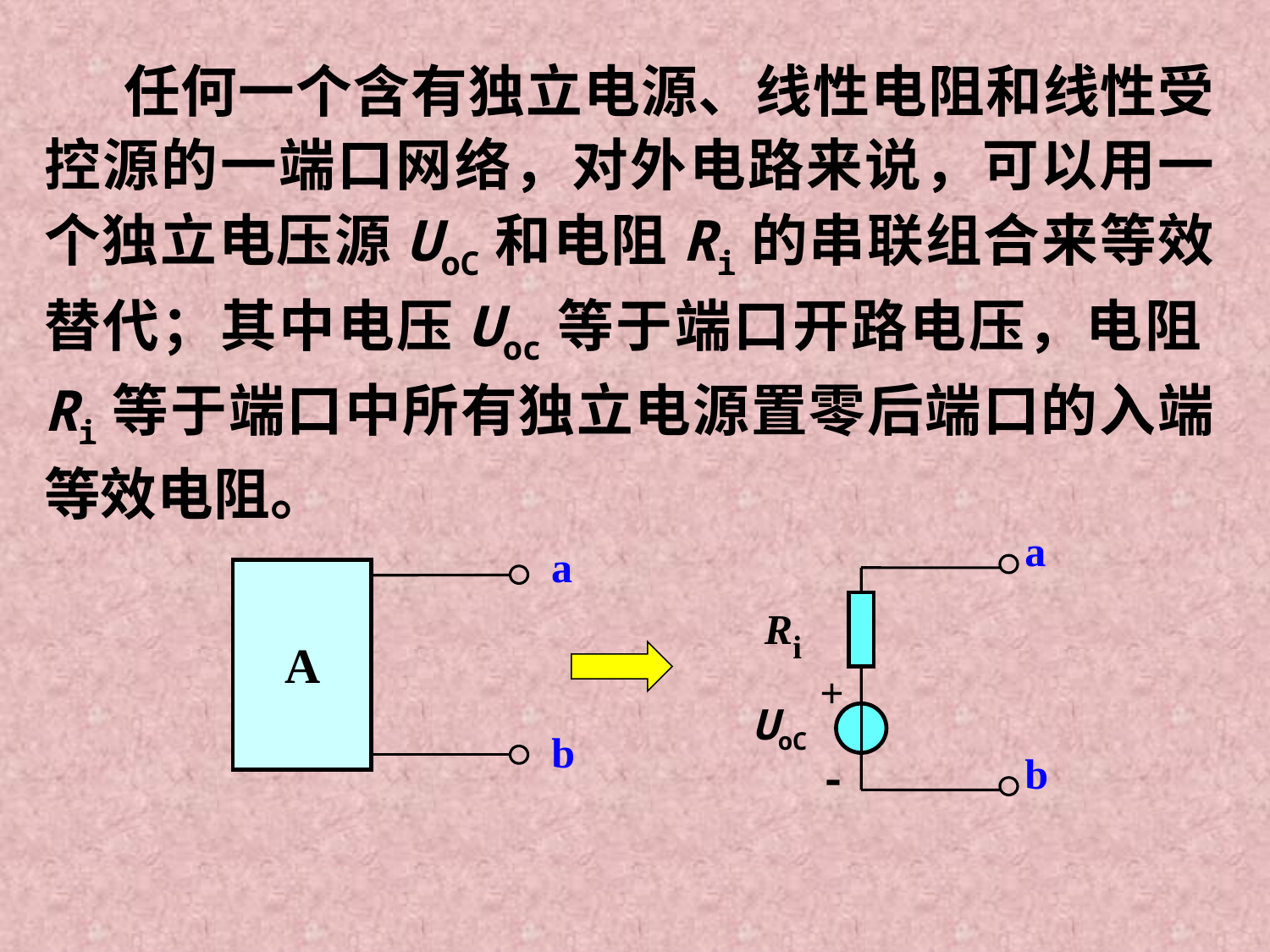

任何一个含有独立电源、线性电阻和线性受控源的一端口网络，对外电路来说，可以用一个独立电压源UoC和电阻Ri的串联组合来等效替代；其中电压Uoc等于端口开路电压，电阻Ri等于端口中所有独立电源置零后端口的入端等效电阻。
a

Ri

+

b
-

UoC
a

A
b